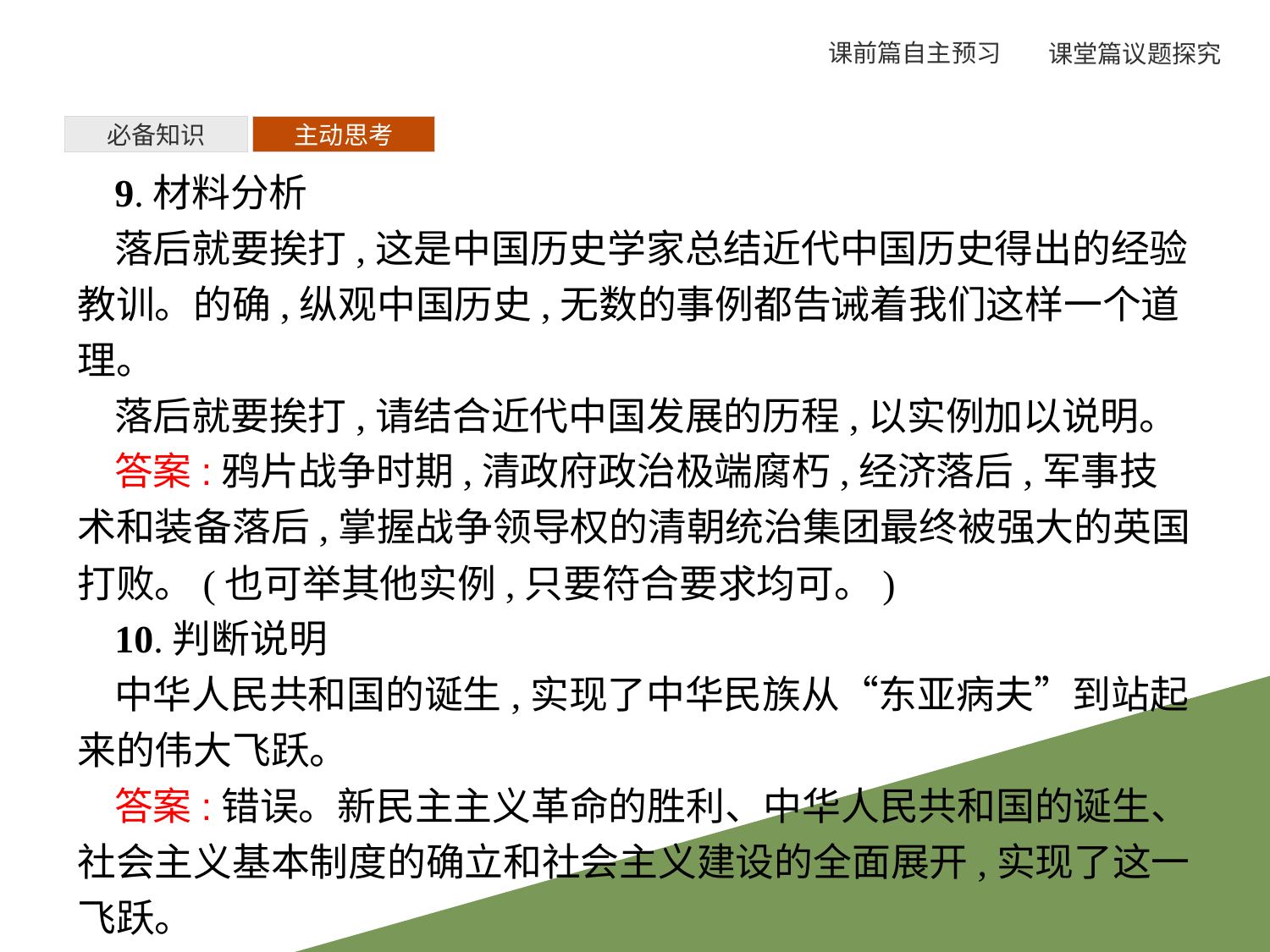

必备知识
主动思考
9.材料分析
落后就要挨打,这是中国历史学家总结近代中国历史得出的经验教训。的确,纵观中国历史,无数的事例都告诫着我们这样一个道理。
落后就要挨打,请结合近代中国发展的历程,以实例加以说明。
答案:鸦片战争时期,清政府政治极端腐朽,经济落后,军事技术和装备落后,掌握战争领导权的清朝统治集团最终被强大的英国打败。(也可举其他实例,只要符合要求均可。)
10.判断说明
中华人民共和国的诞生,实现了中华民族从“东亚病夫”到站起来的伟大飞跃。
答案:错误。新民主主义革命的胜利、中华人民共和国的诞生、社会主义基本制度的确立和社会主义建设的全面展开,实现了这一飞跃。